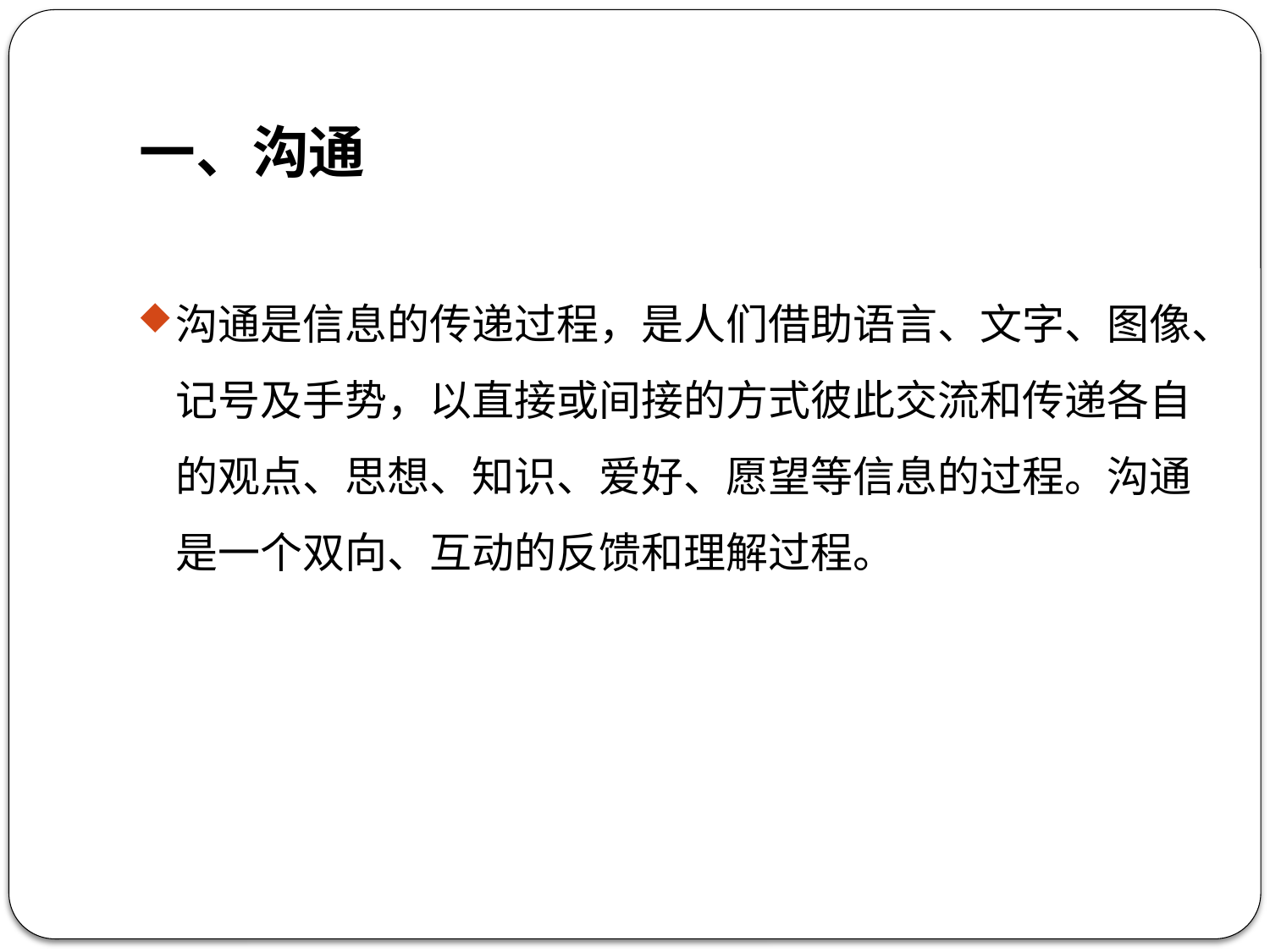

# 一、沟通

沟通是信息的传递过程，是人们借助语言、文字、图像、记号及手势，以直接或间接的方式彼此交流和传递各自的观点、思想、知识、爱好、愿望等信息的过程。沟通是一个双向、互动的反馈和理解过程。